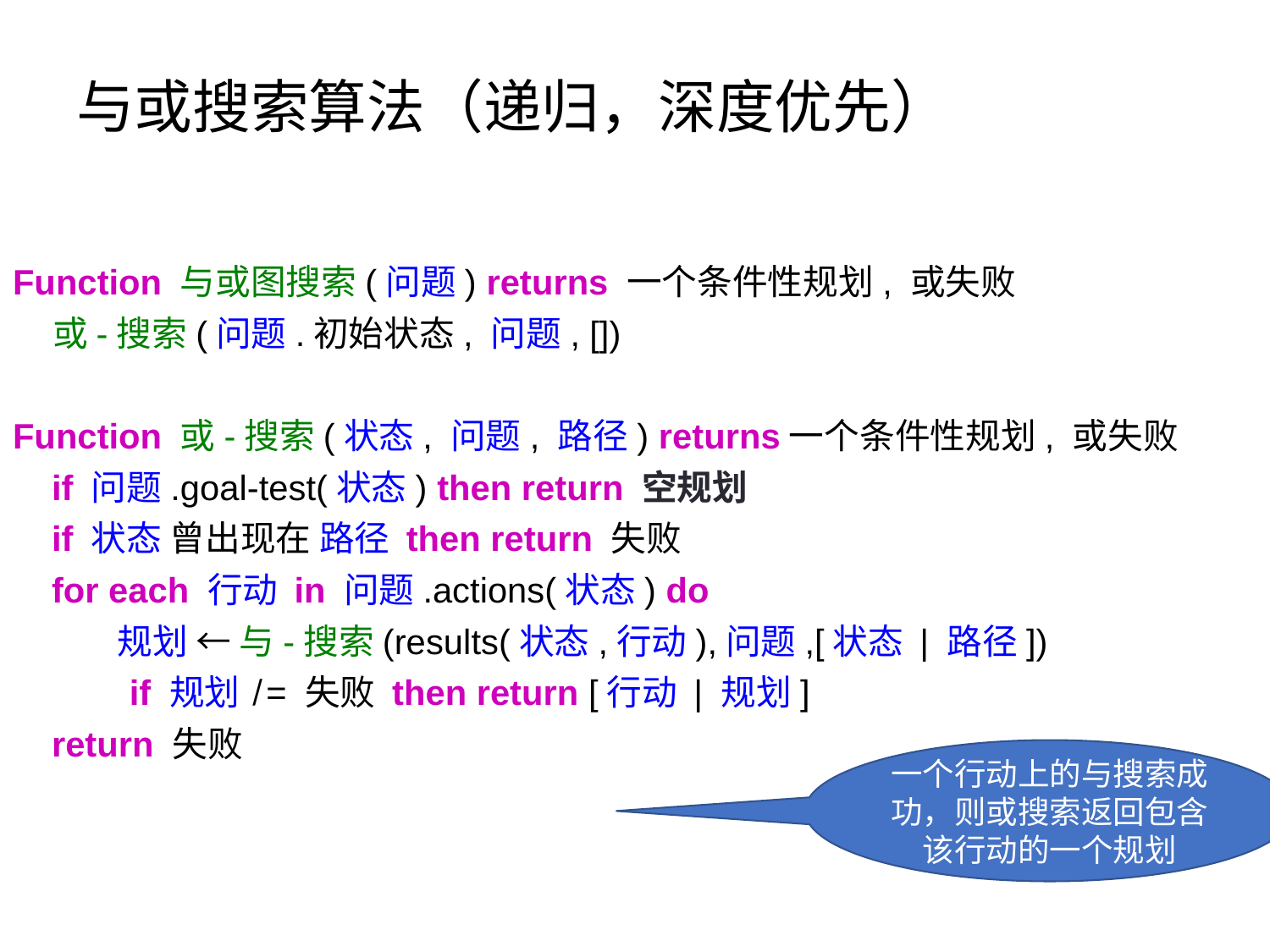

# 与或搜索算法（递归，深度优先）
Function 与或图搜索(问题) returns 一个条件性规划, 或失败
    或-搜索(问题.初始状态, 问题, [])

Function 或-搜索(状态, 问题, 路径) returns一个条件性规划, 或失败
    if 问题.goal-test(状态) then return 空规划
    if 状态 曾出现在 路径 then return 失败
    for each 行动 in 问题.actions(状态) do
            规划 ← 与-搜索(results(状态,行动),问题,[状态 | 路径])
            if 规划  ̸= 失败 then return [行动 | 规划]
    return 失败

一个行动上的与搜索成功，则或搜索返回包含该行动的一个规划